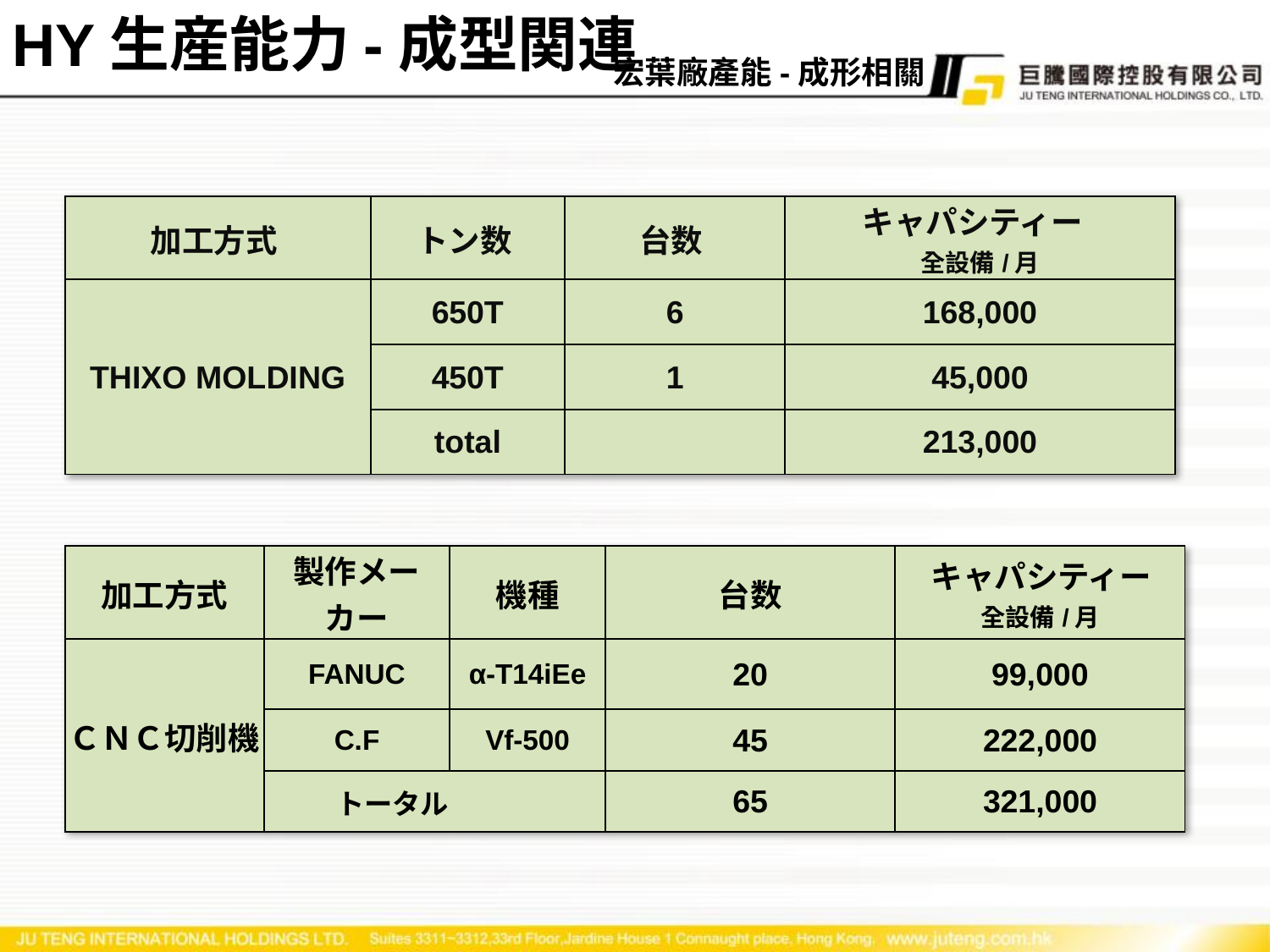

HY生産能力-成型関連
宏葉廠產能-成形相關
| 加工方式 | トン数 | 台数 | キャパシティー 全設備/月 |
| --- | --- | --- | --- |
| THIXO MOLDING | 650T | 6 | 168,000 |
|  | 450T | 1 | 45,000 |
|  | total |  | 213,000 |
| 加工方式 | 製作メーカー | 機種 | 台数 | キャパシティー 全設備/月 |
| --- | --- | --- | --- | --- |
| ＣＮＣ切削機 | FANUC | α-T14iEe | 20 | 99,000 |
|  | C.F | Vf-500 | 45 | 222,000 |
|  | トータル |  | 65 | 321,000 |